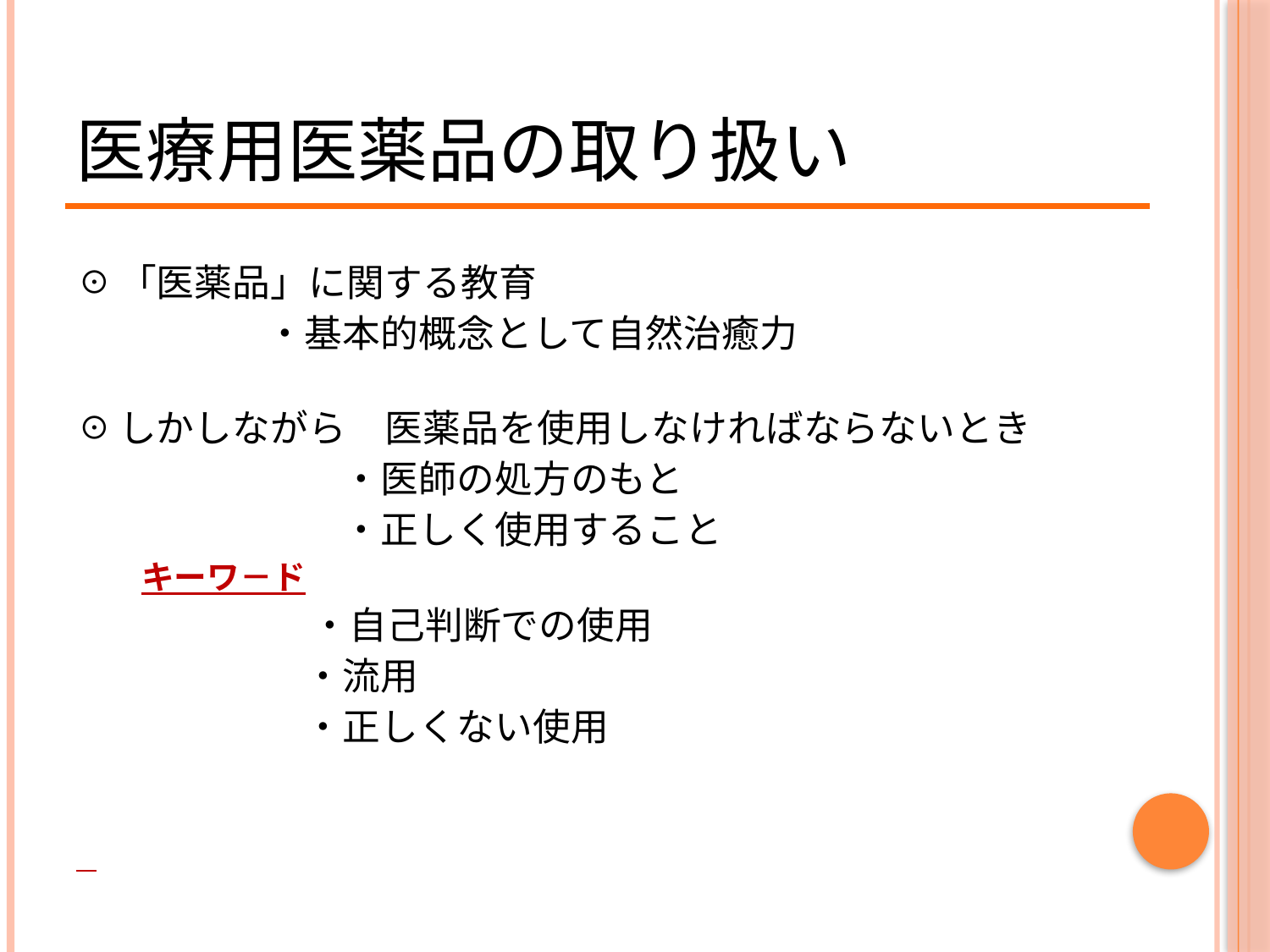

# 医療用医薬品の取り扱い

☉「医薬品」に関する教育
　　　　　・基本的概念として自然治癒力

☉しかしながら　医薬品を使用しなければならないとき
　　　　　　　・医師の処方のもと
　　　　　　　・正しく使用すること
　　キーワ－ド
　　　　　　　・自己判断での使用
　　　　　　・流用
　　　　　　・正しくない使用